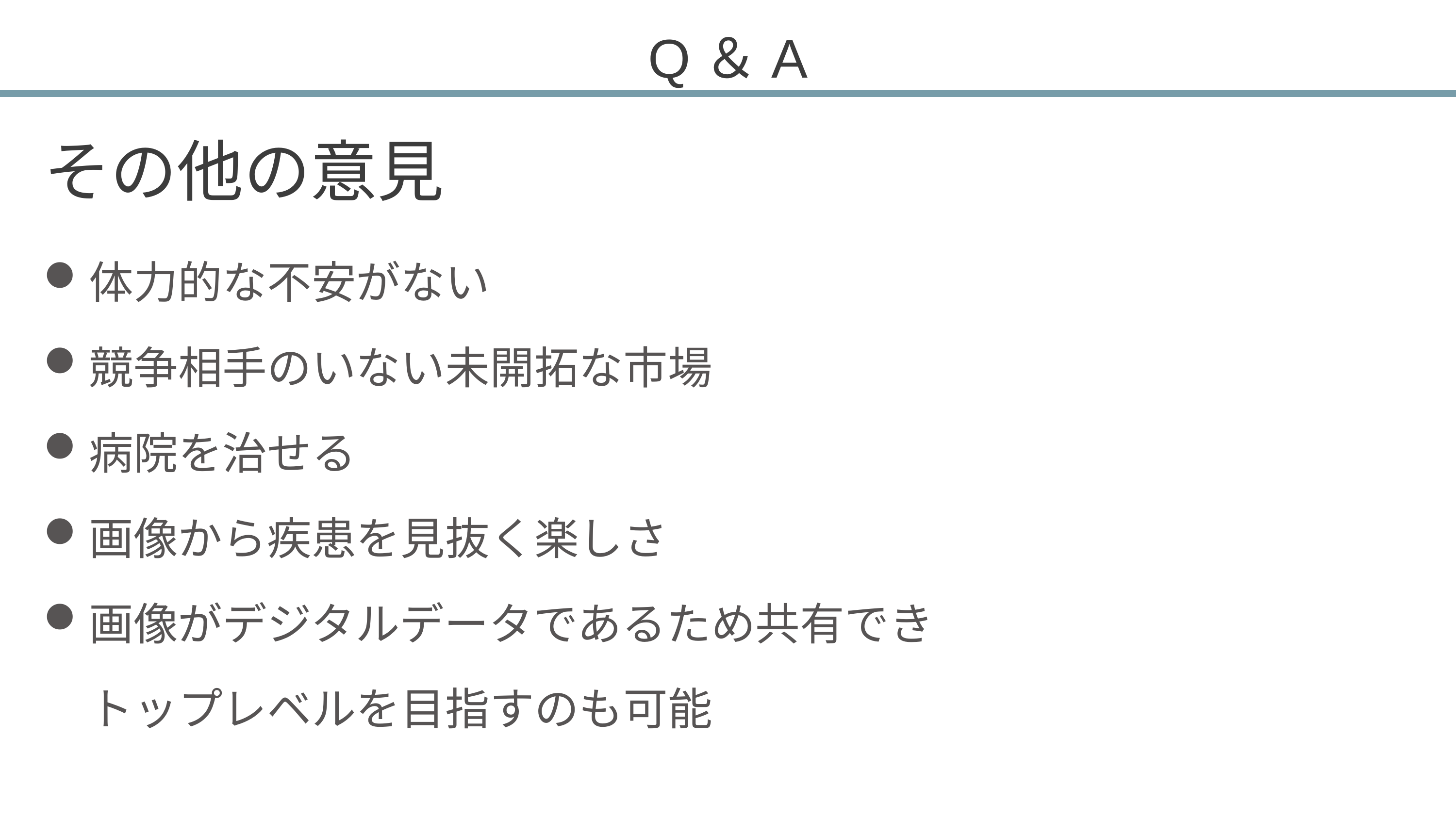

# Q＆A
その他の意見
体力的な不安がない
競争相手のいない未開拓な市場
病院を治せる
画像から疾患を見抜く楽しさ
画像がデジタルデータであるため共有できトップレベルを目指すのも可能